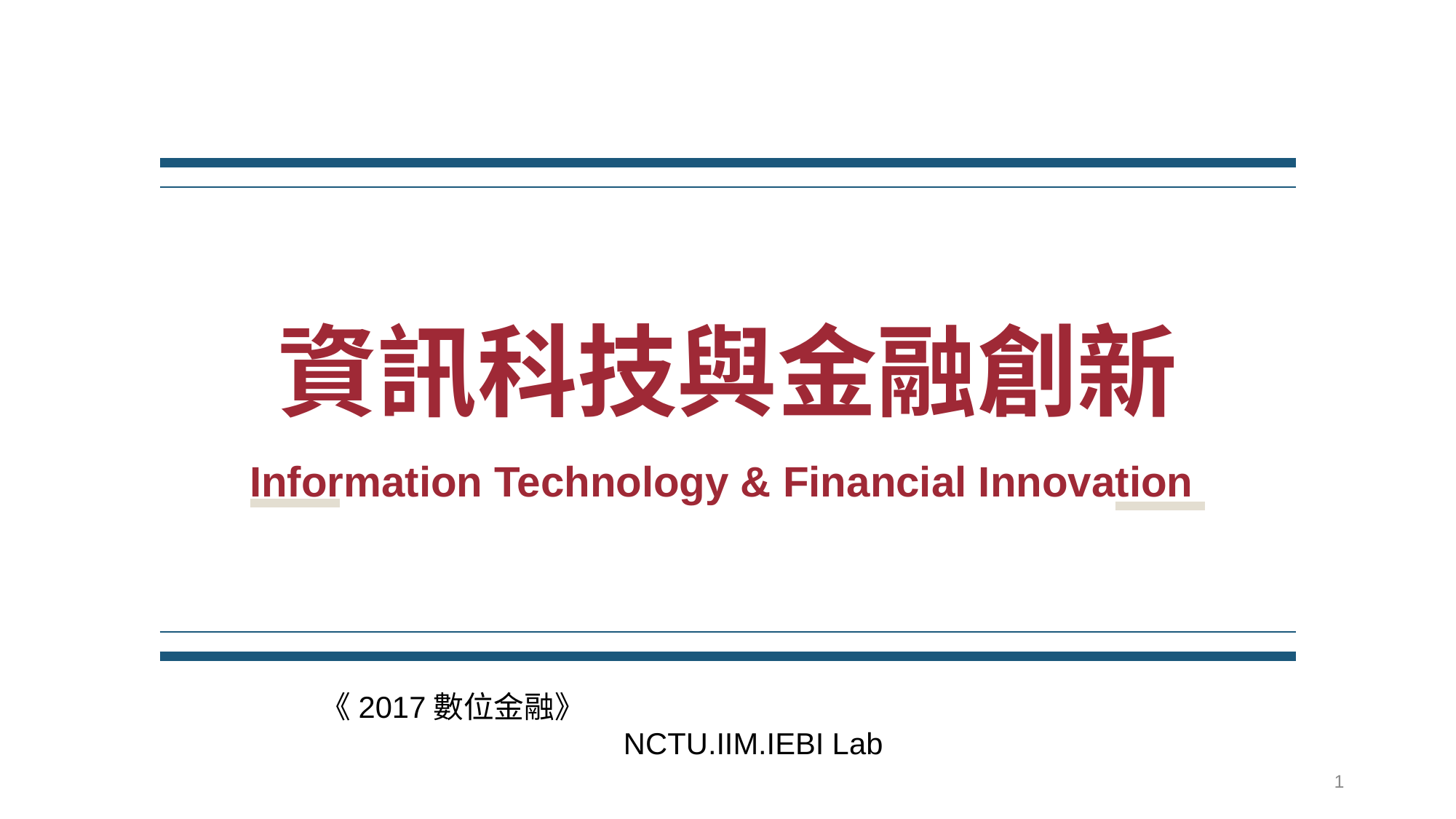

# 資訊科技與金融創新 Information Technology & Financial Innovation
《2017數位金融》
 NCTU.IIM.IEBI Lab
1